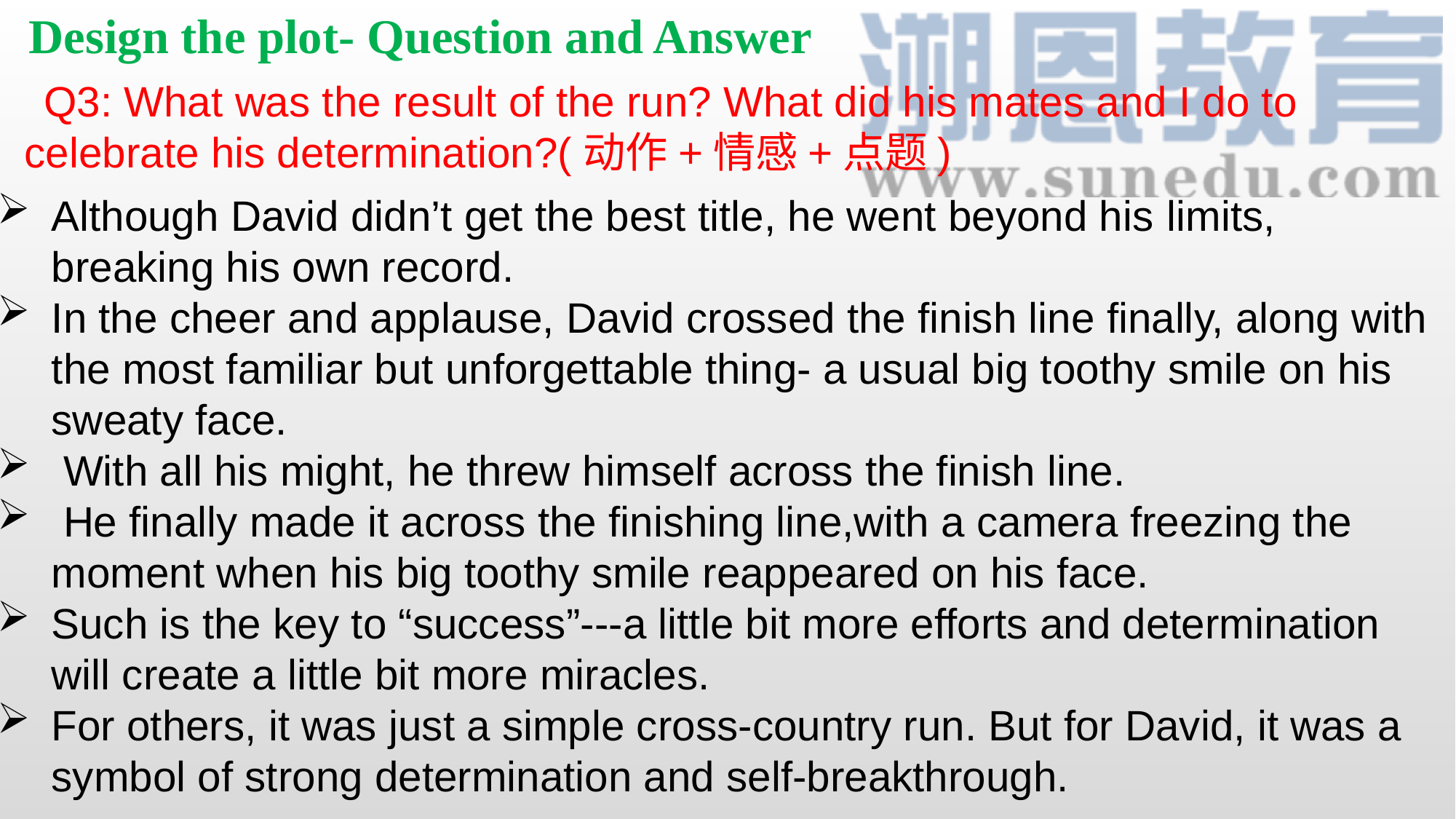

Design the plot- Question and Answer
  Q3: What was the result of the run? What did his mates and I do to celebrate his determination?(动作+情感+点题)
Although David didn’t get the best title, he went beyond his limits,  breaking his own record.
In the cheer and applause, David crossed the finish line finally, along with the most familiar but unforgettable thing- a usual big toothy smile on his sweaty face.
 With all his might, he threw himself across the finish line.
 He finally made it across the finishing line,with a camera freezing the moment when his big toothy smile reappeared on his face.
Such is the key to “success”---a little bit more efforts and determination will create a little bit more miracles.
For others, it was just a simple cross-country run. But for David, it was a symbol of strong determination and self-breakthrough.